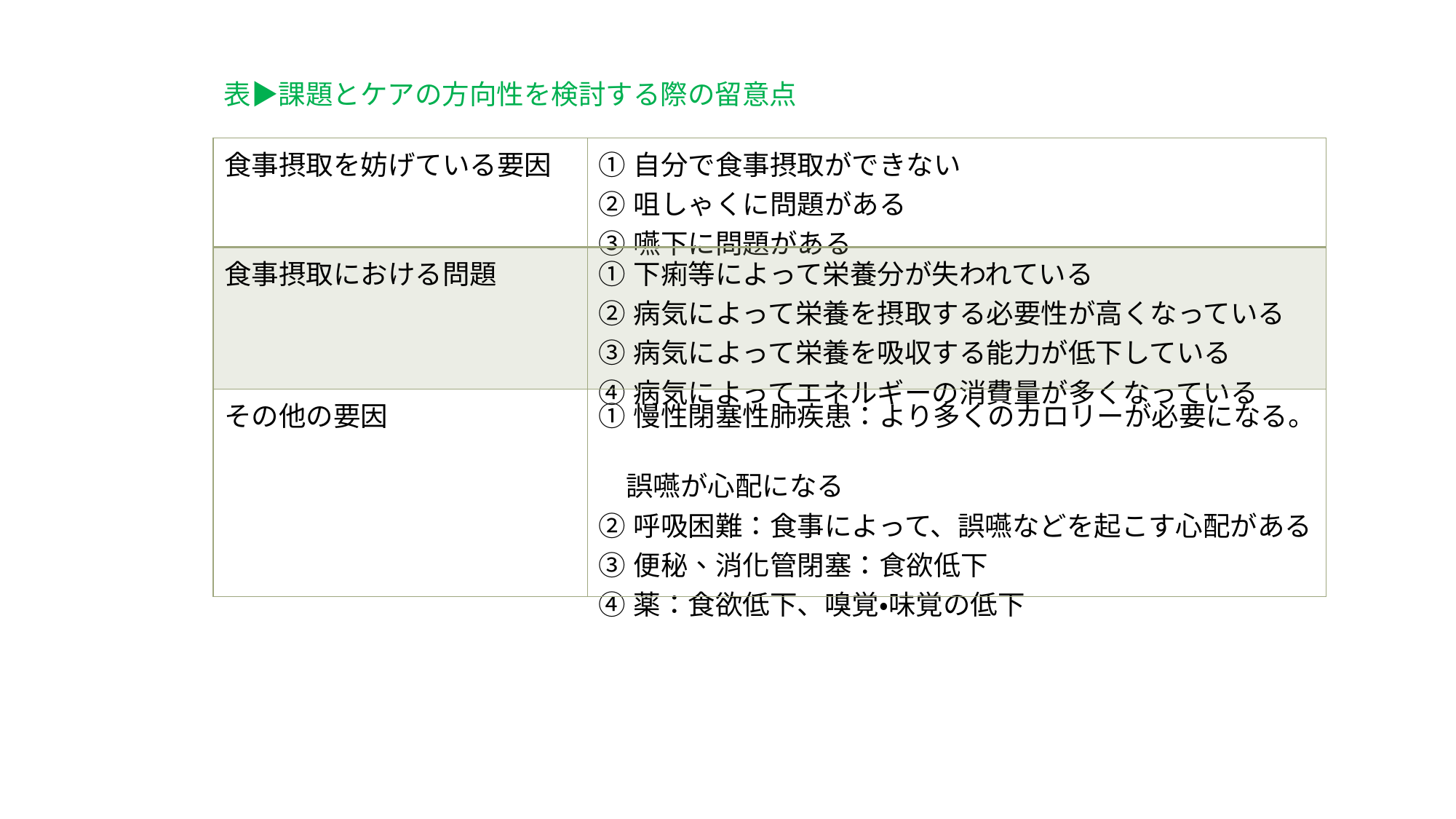

表▶課題とケアの方向性を検討する際の留意点
| 食事摂取を妨げている要因 | ①自分で食事摂取ができない ②咀しゃくに問題がある ③嚥下に問題がある |
| --- | --- |
| 食事摂取における問題 | ①下痢等によって栄養分が失われている ②病気によって栄養を摂取する必要性が高くなっている ③病気によって栄養を吸収する能力が低下している ④病気によってエネルギーの消費量が多くなっている |
| その他の要因 | ①慢性閉塞性肺疾患：より多くのカロリーが必要になる。 　誤嚥が心配になる ②呼吸困難：食事によって、誤嚥などを起こす心配がある ③便秘、消化管閉塞：食欲低下 ④薬：食欲低下、嗅覚・味覚の低下 |